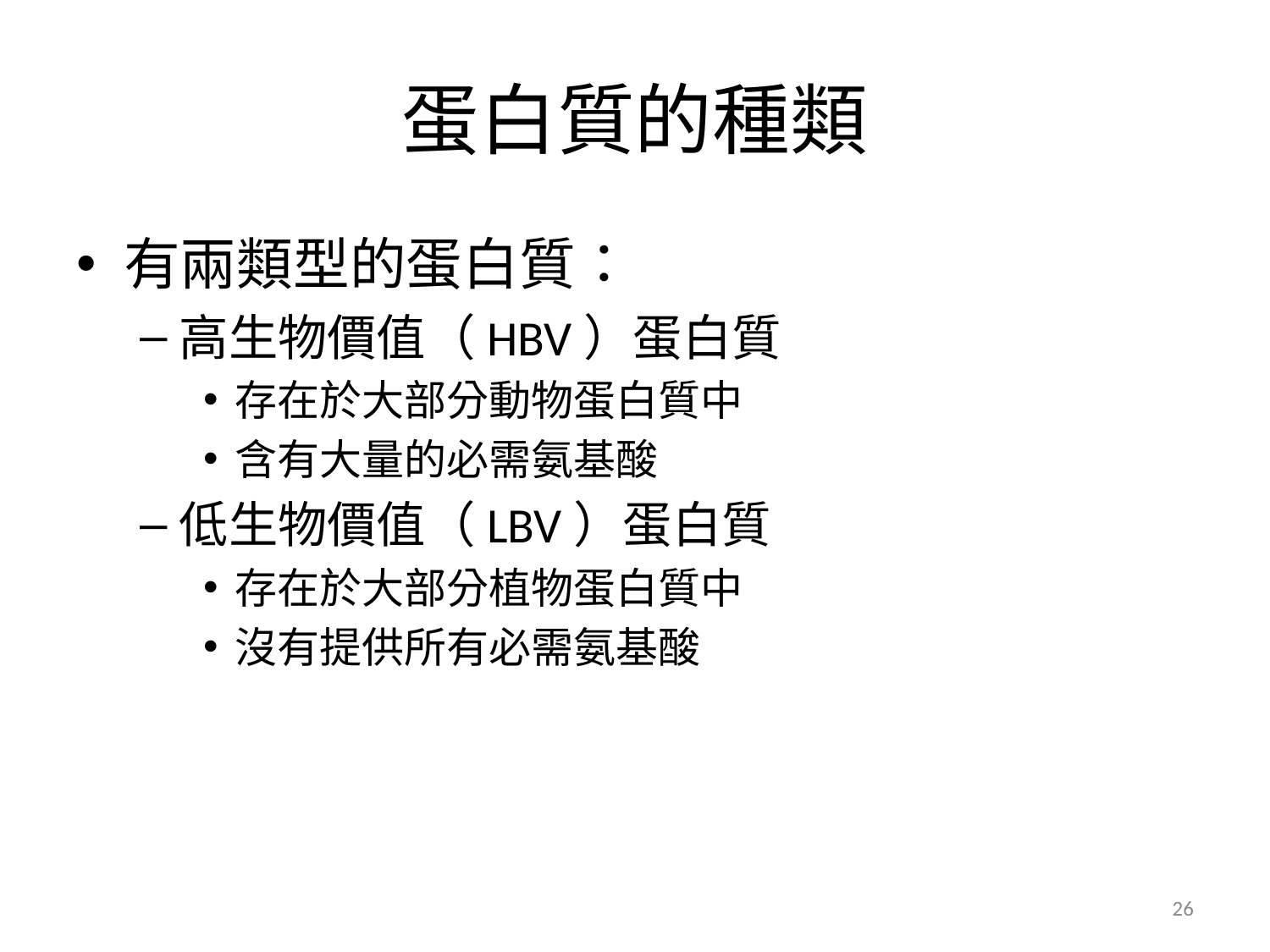

# 蛋白質的種類
有兩類型的蛋白質：
高生物價值（HBV）蛋白質
存在於大部分動物蛋白質中
含有大量的必需氨基酸
低生物價值（LBV）蛋白質
存在於大部分植物蛋白質中
沒有提供所有必需氨基酸

26